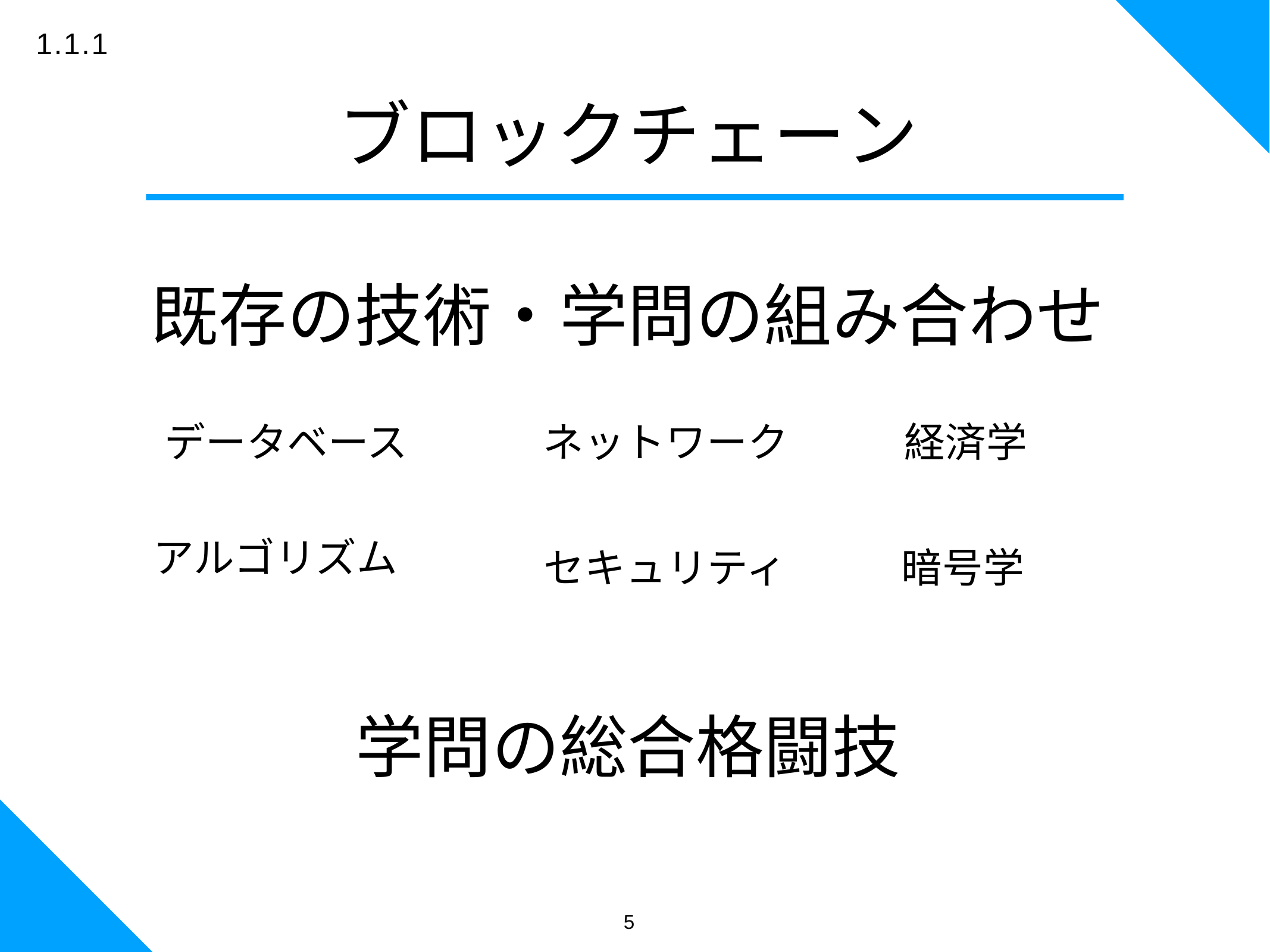

1.1.1
ブロックチェーン
既存の技術・学問の組み合わせ
データベース
ネットワーク
経済学
アルゴリズム
セキュリティ
暗号学
学問の総合格闘技
5